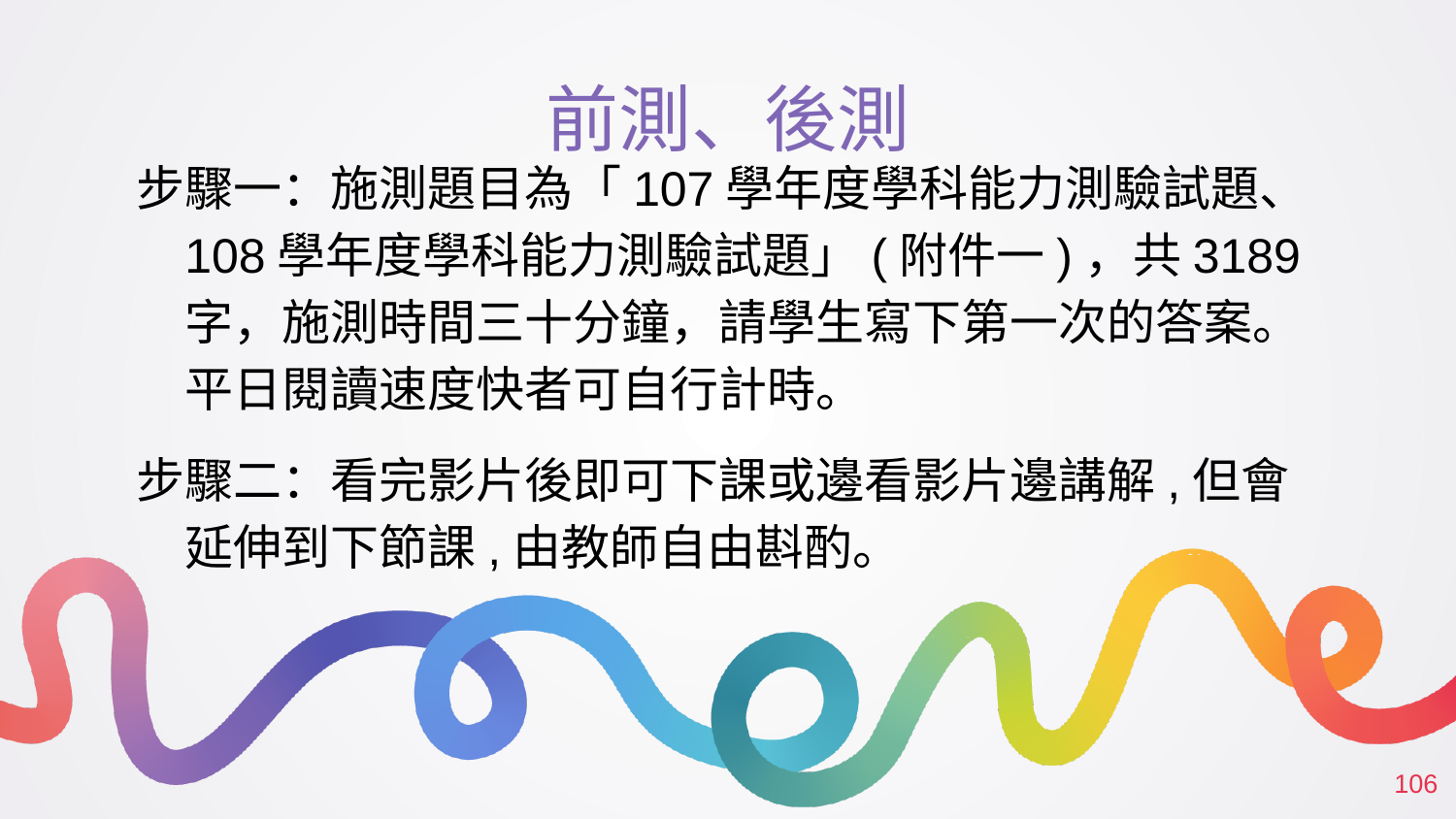

# 前測、後測
步驟一：施測題目為「107學年度學科能力測驗試題、108學年度學科能力測驗試題」(附件一)，共3189字，施測時間三十分鐘，請學生寫下第一次的答案。平日閱讀速度快者可自行計時。
步驟二：看完影片後即可下課或邊看影片邊講解,但會延伸到下節課,由教師自由斟酌。
106